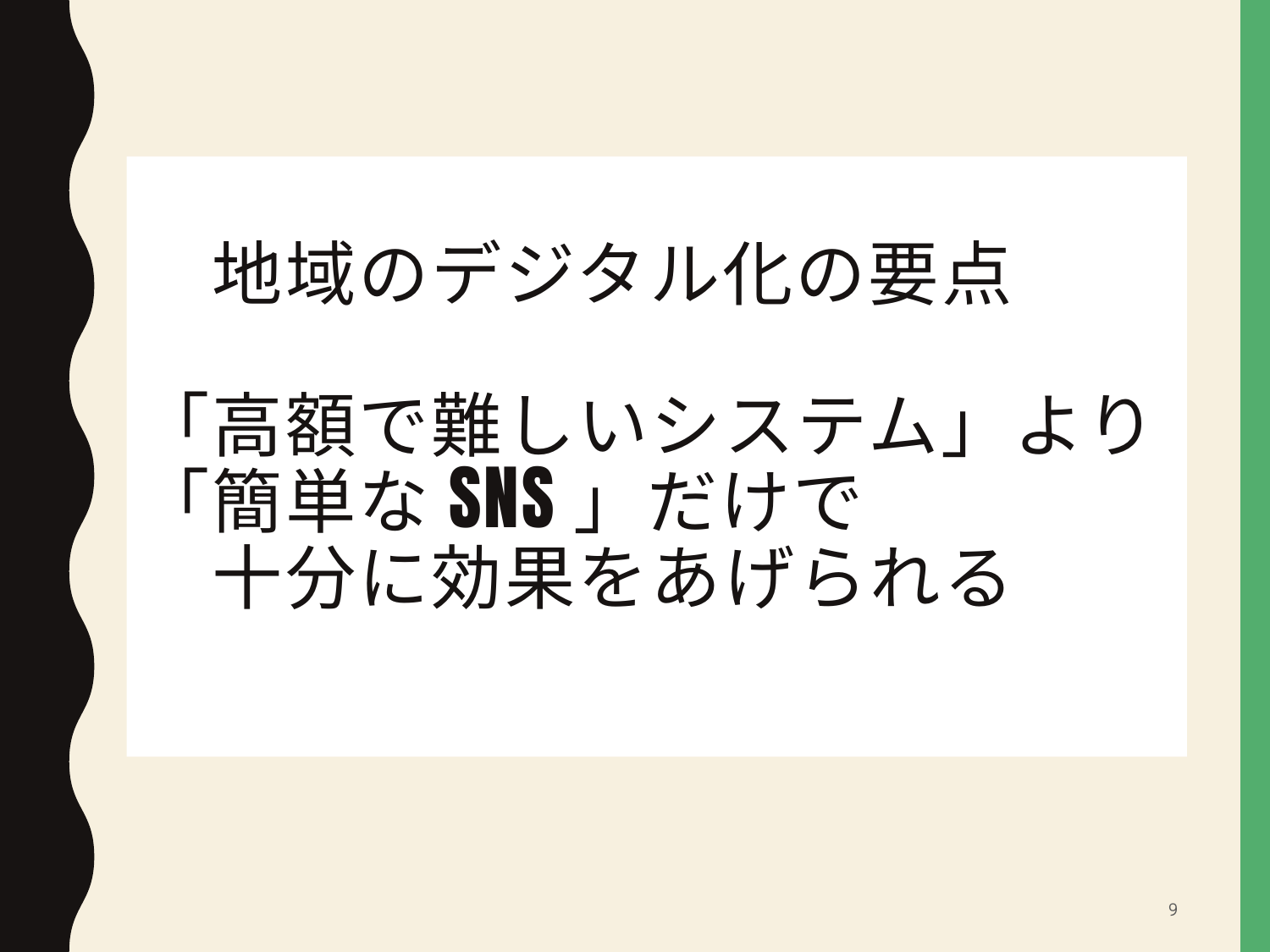

# 地域のデジタル化の要点 「高額で難しいシステム」より 「簡単なSNS」だけで 　十分に効果をあげられる
9